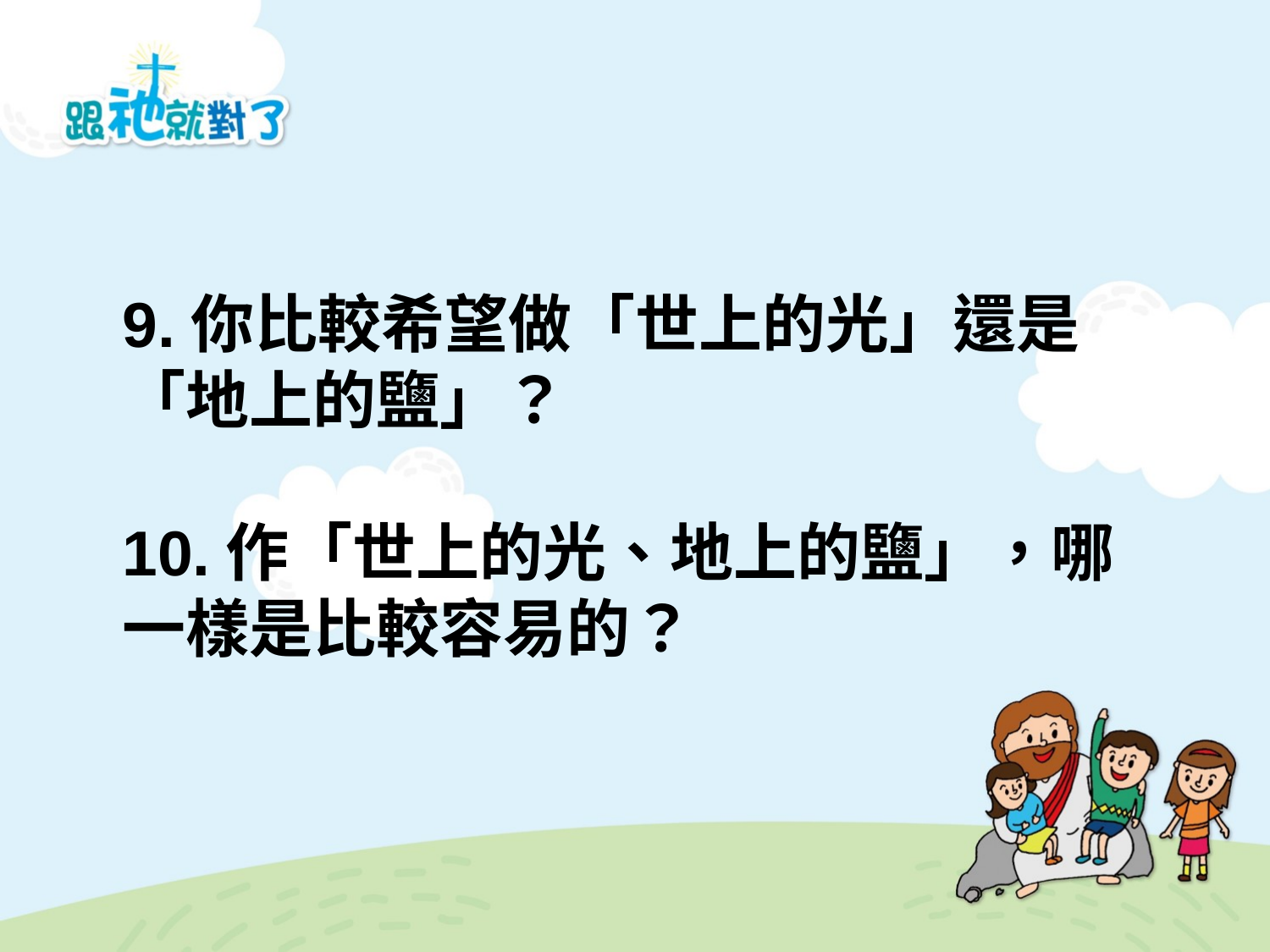

9.你比較希望做「世上的光」還是「地上的鹽」？

10.作「世上的光、地上的鹽」，哪一樣是比較容易的？